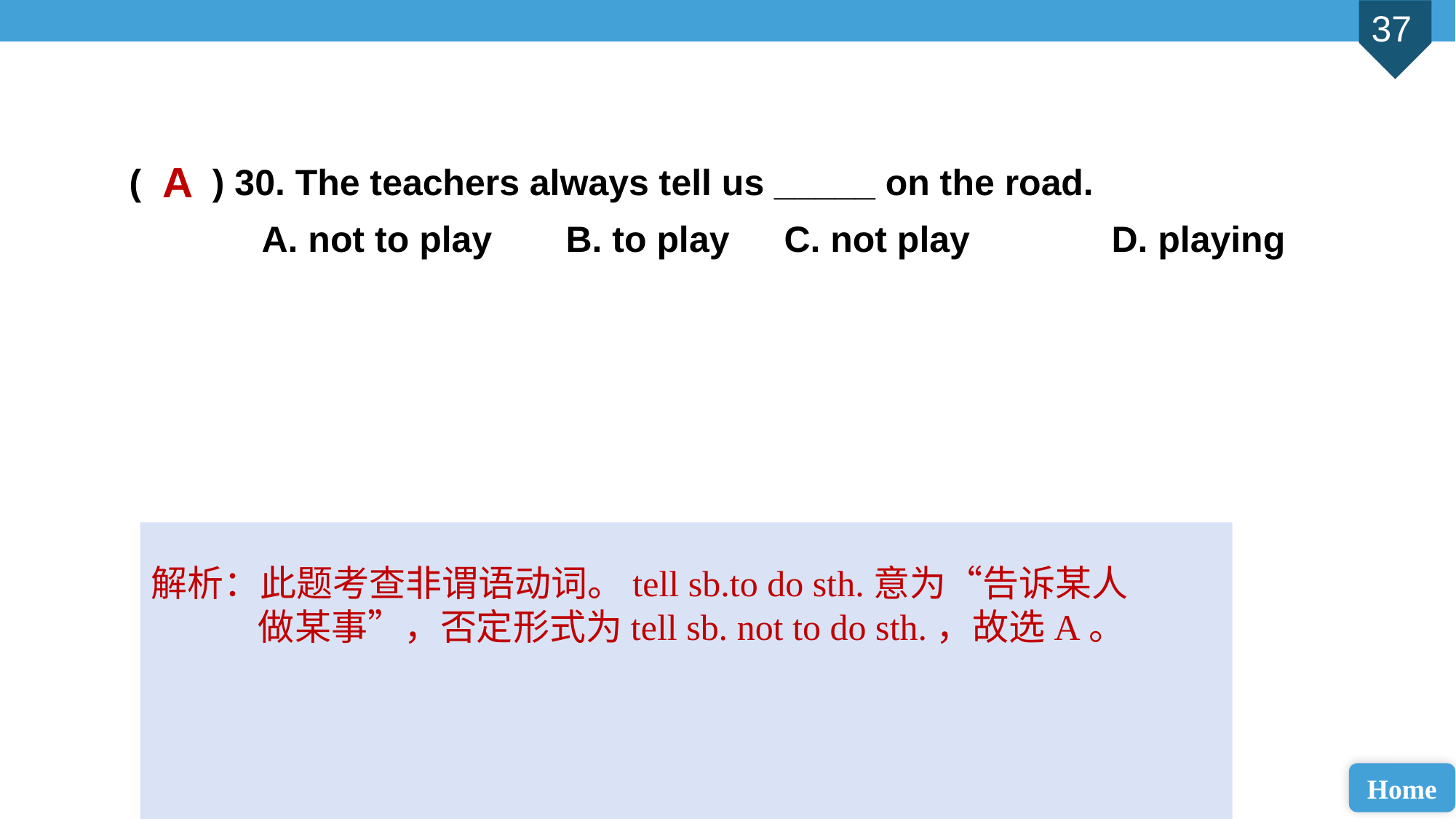

(       ) 30. The teachers always tell us _____ on the road.
             A. not to play 	B. to play 	C. not play 		D. playing
A

解析：此题考查非谓语动词。tell sb.to do sth.意为“告诉某人做某事”，否定形式为tell sb. not to do sth.，故选A。